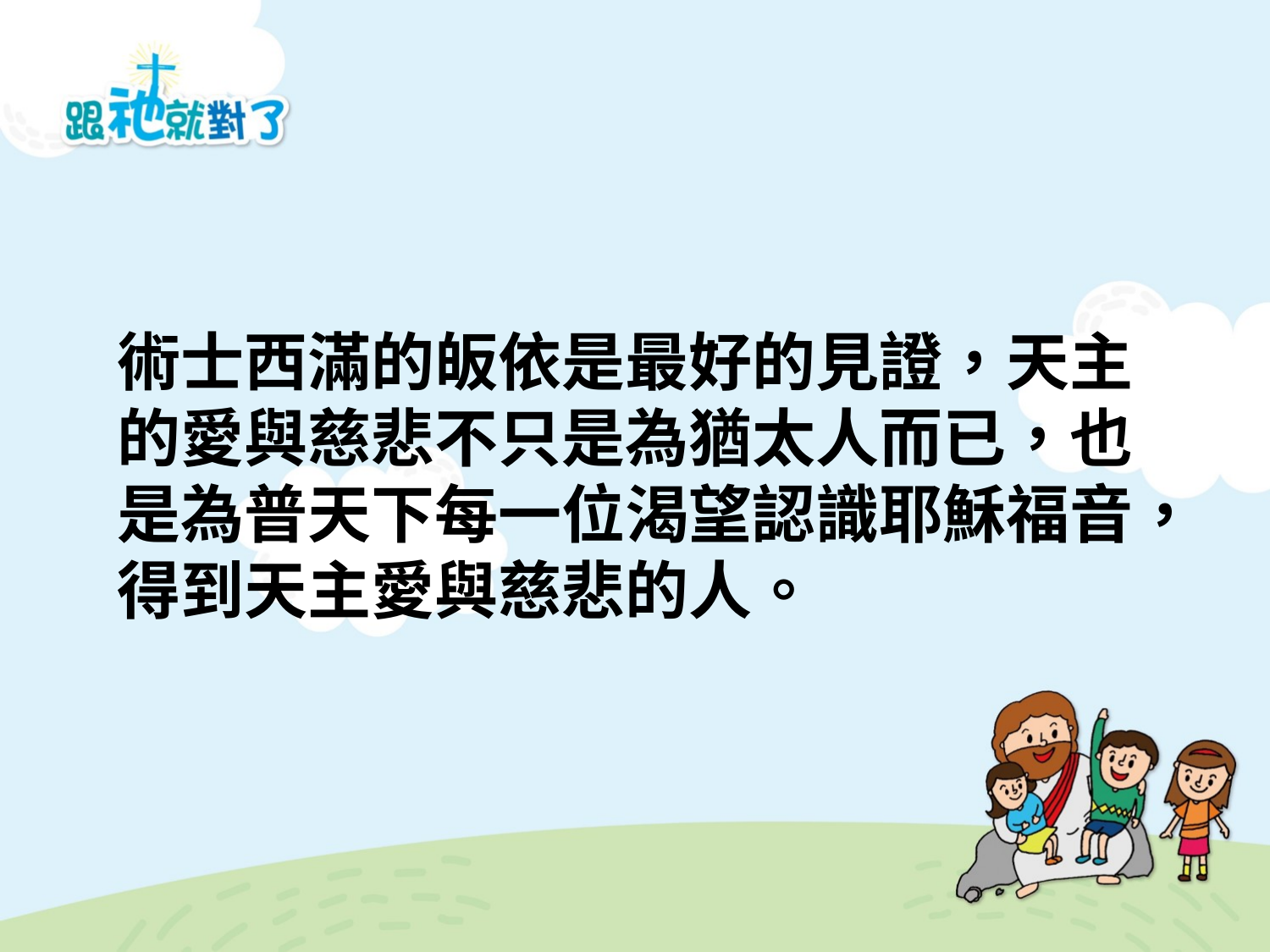

術士西滿的皈依是最好的見證，天主的愛與慈悲不只是為猶太人而已，也是為普天下每一位渴望認識耶穌福音，得到天主愛與慈悲的人。